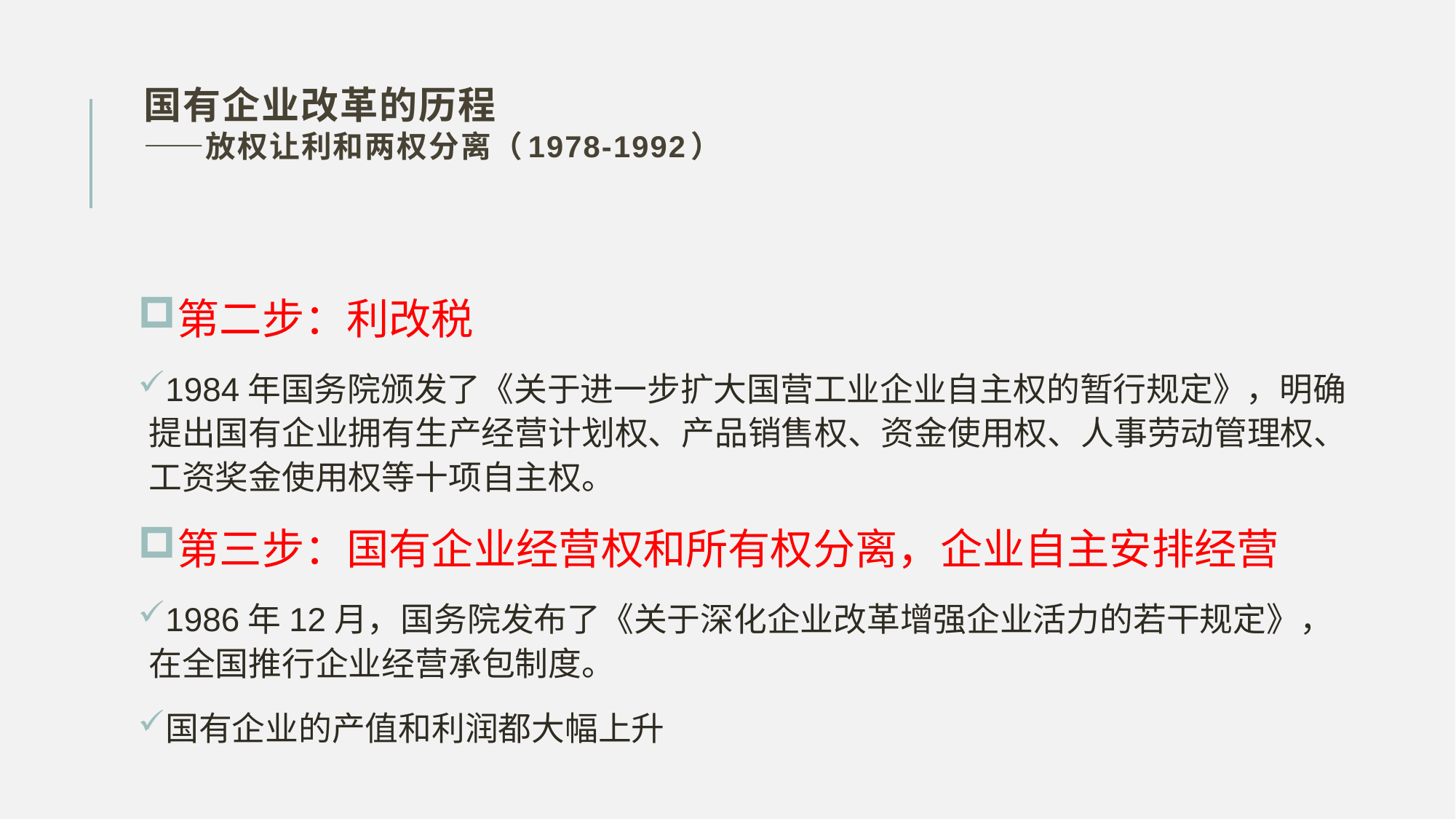

# 国有企业改革的历程 ——放权让利和两权分离（1978-1992）
第二步：利改税
1984年国务院颁发了《关于进一步扩大国营工业企业自主权的暂行规定》，明确提出国有企业拥有生产经营计划权、产品销售权、资金使用权、人事劳动管理权、工资奖金使用权等十项自主权。
第三步：国有企业经营权和所有权分离，企业自主安排经营
1986年12月，国务院发布了《关于深化企业改革增强企业活力的若干规定》，在全国推行企业经营承包制度。
国有企业的产值和利润都大幅上升